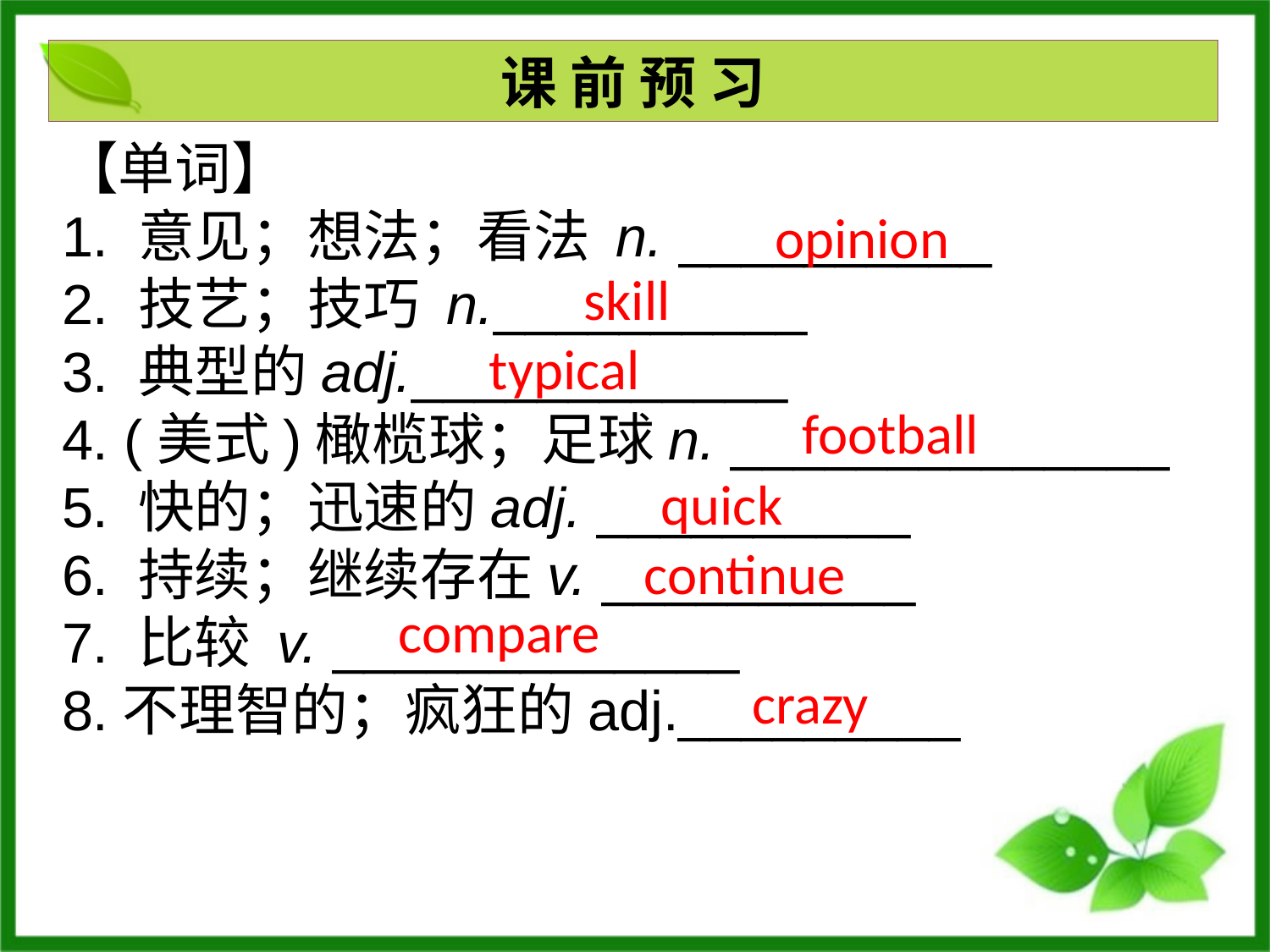

课 前 预 习
【单词】
1. 意见；想法；看法 n. __________
2. 技艺；技巧 n.__________
3. 典型的adj.____________
4. (美式)橄榄球；足球n. ______________
5. 快的；迅速的adj. __________
6. 持续；继续存在v. __________
7. 比较 v. _____________
8.不理智的；疯狂的adj._________
opinion
skill
typical
football
quick
continue
compare
crazy